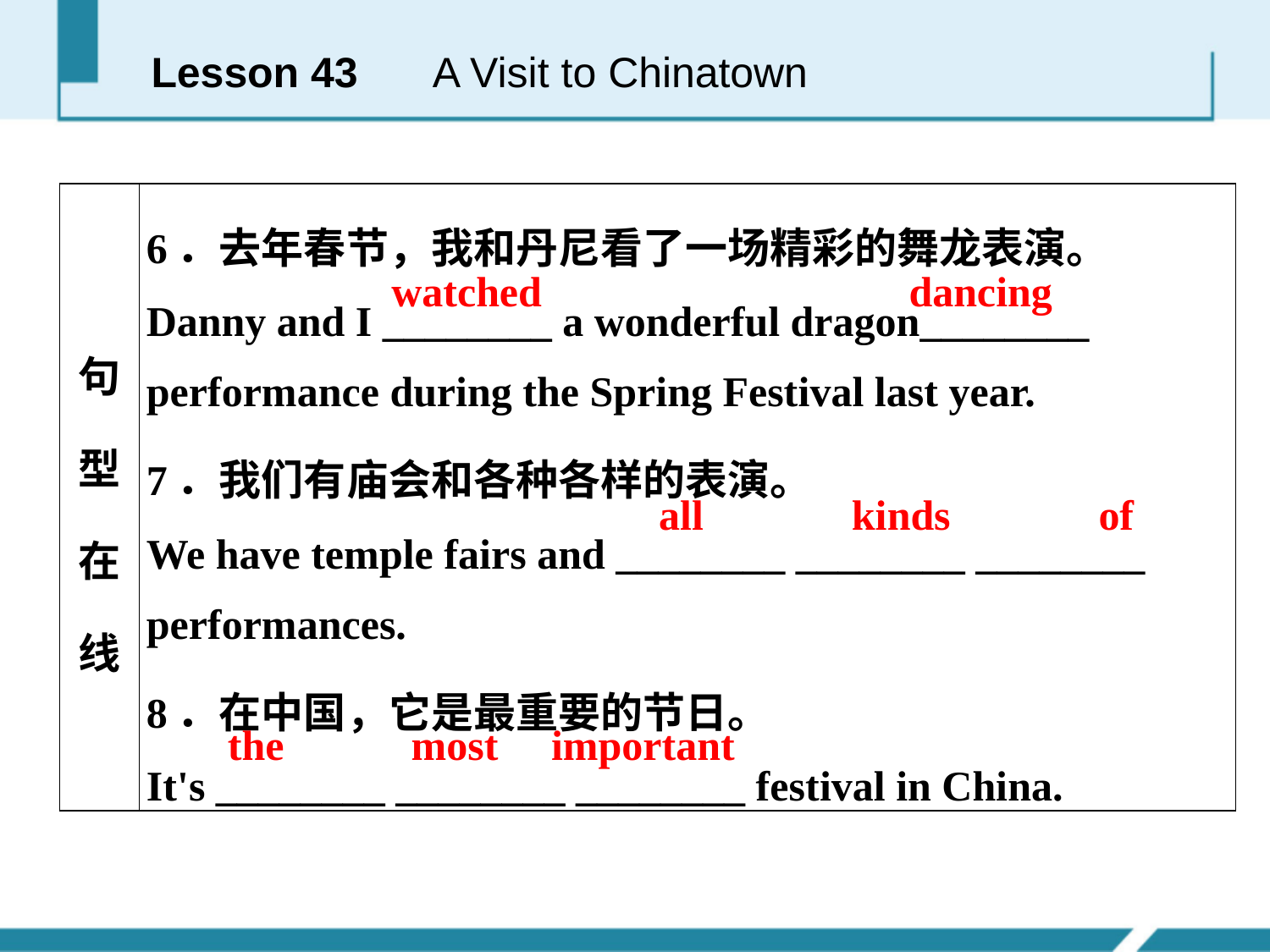

Lesson 43 　A Visit to Chinatown
| 句型在线 | 6．去年春节，我和丹尼看了一场精彩的舞龙表演。 Danny and I \_\_\_\_\_\_\_\_ a wonderful dragon\_\_\_\_\_\_\_\_ performance during the Spring Festival last year. 7．我们有庙会和各种各样的表演。 We have temple fairs and \_\_\_\_\_\_\_\_ \_\_\_\_\_\_\_\_ \_\_\_\_\_\_\_\_ performances. 8．在中国，它是最重要的节日。 It's \_\_\_\_\_\_\_\_ \_\_\_\_\_\_\_\_ \_\_\_\_\_\_\_\_ festival in China. |
| --- | --- |
watched
dancing
all              kinds              of
the            most     important